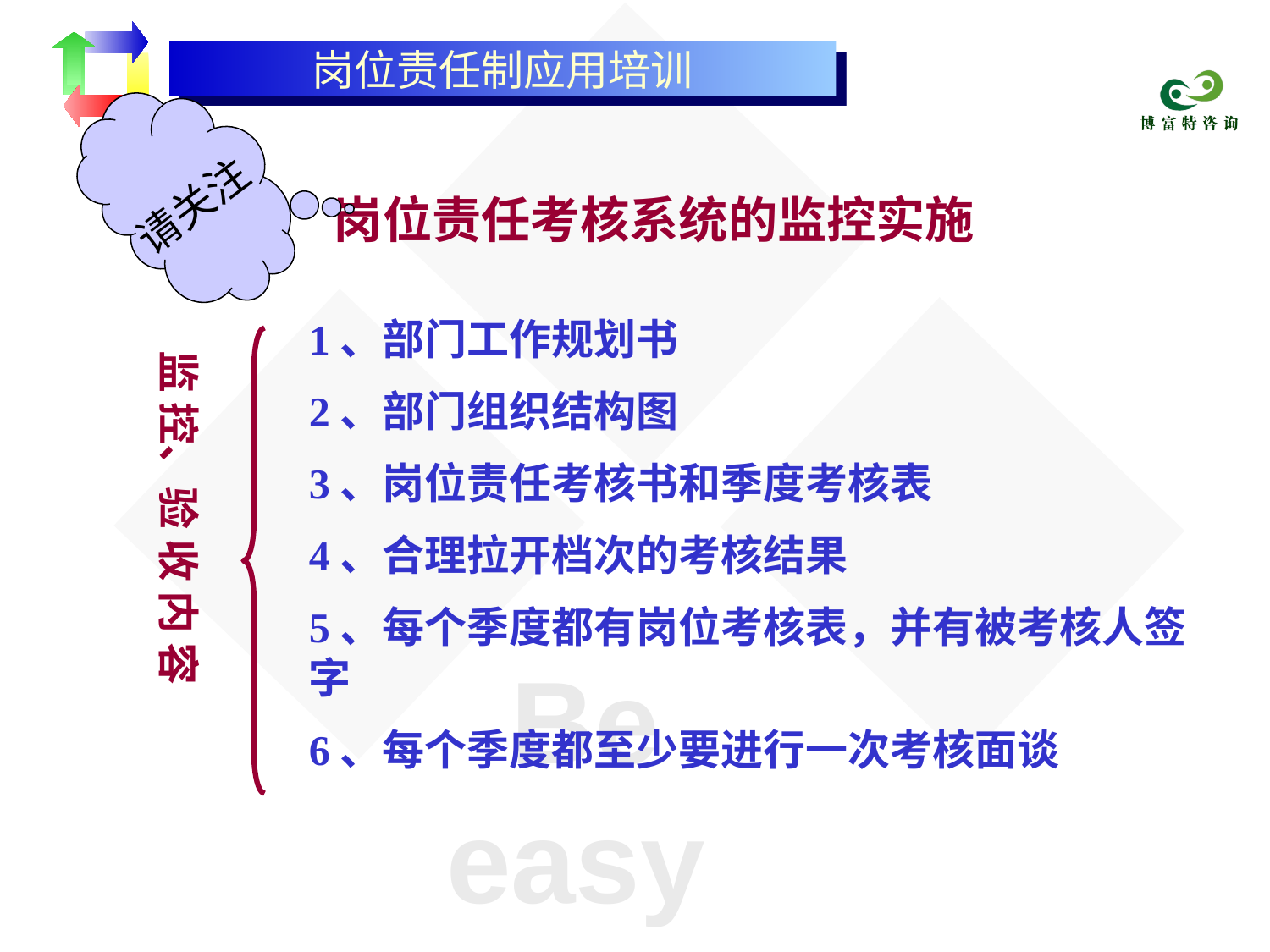

岗位责任制应用培训
请关注
岗位责任考核系统的监控实施

1、部门工作规划书
2、部门组织结构图
3、岗位责任考核书和季度考核表
4、合理拉开档次的考核结果
5、每个季度都有岗位考核表，并有被考核人签字
6、每个季度都至少要进行一次考核面谈

监 控、验 收 内 容